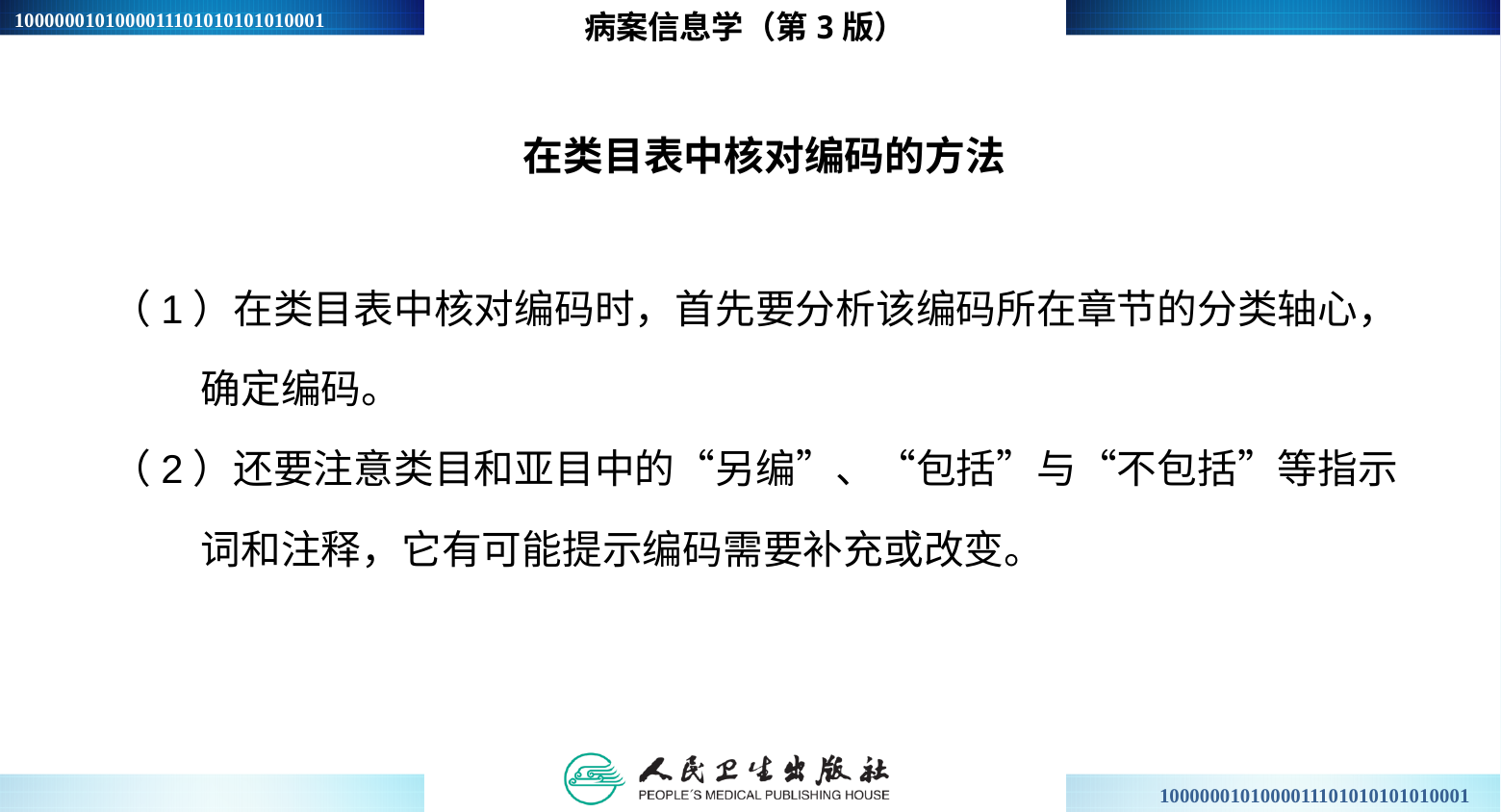

病案信息学（第3版）
# 在类目表中核对编码的方法
（1）在类目表中核对编码时，首先要分析该编码所在章节的分类轴心，
         确定编码。
（2）还要注意类目和亚目中的“另编”、“包括”与“不包括”等指示
         词和注释，它有可能提示编码需要补充或改变。